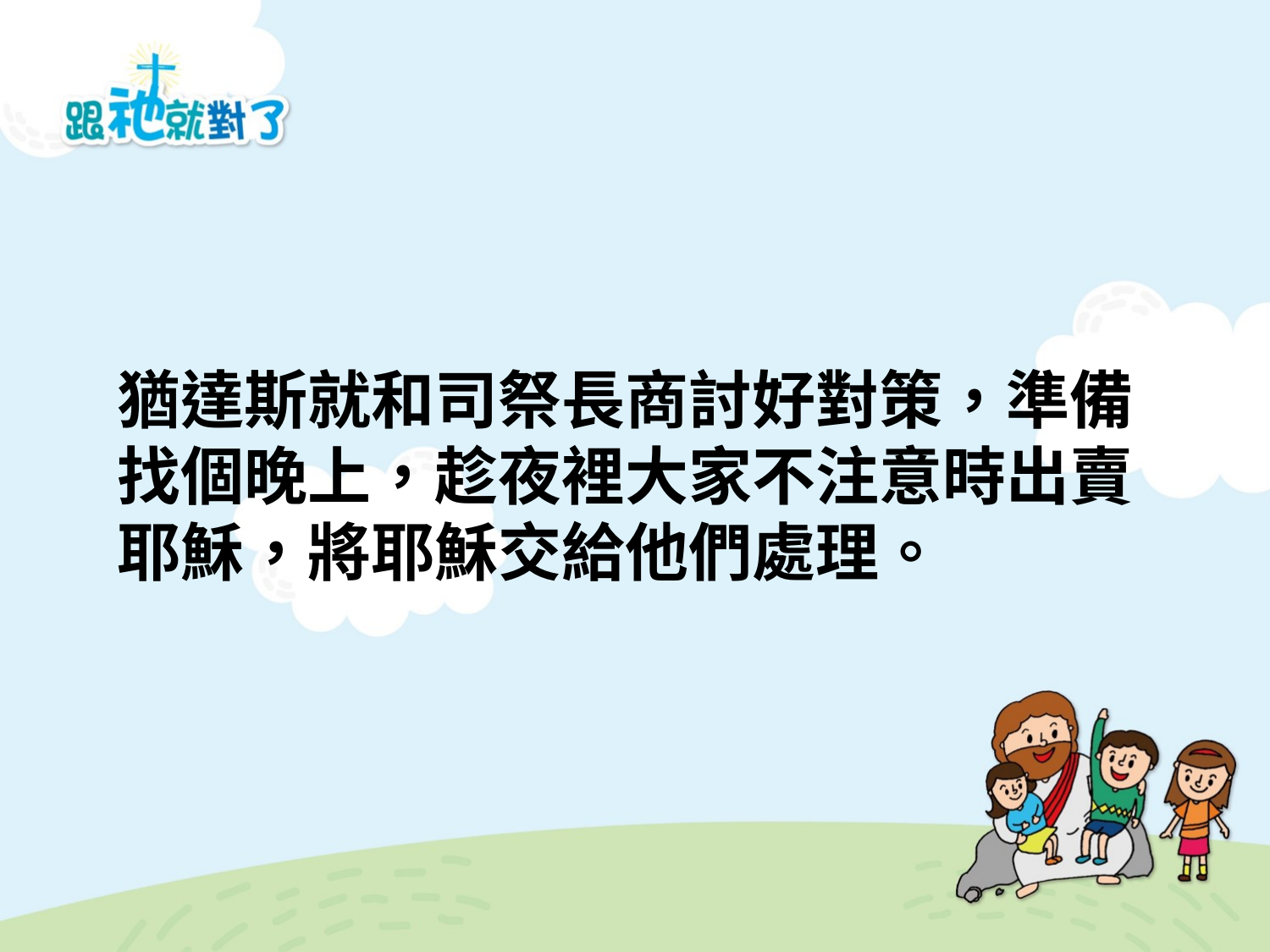

猶達斯就和司祭長商討好對策，準備找個晚上，趁夜裡大家不注意時出賣耶穌，將耶穌交給他們處理。